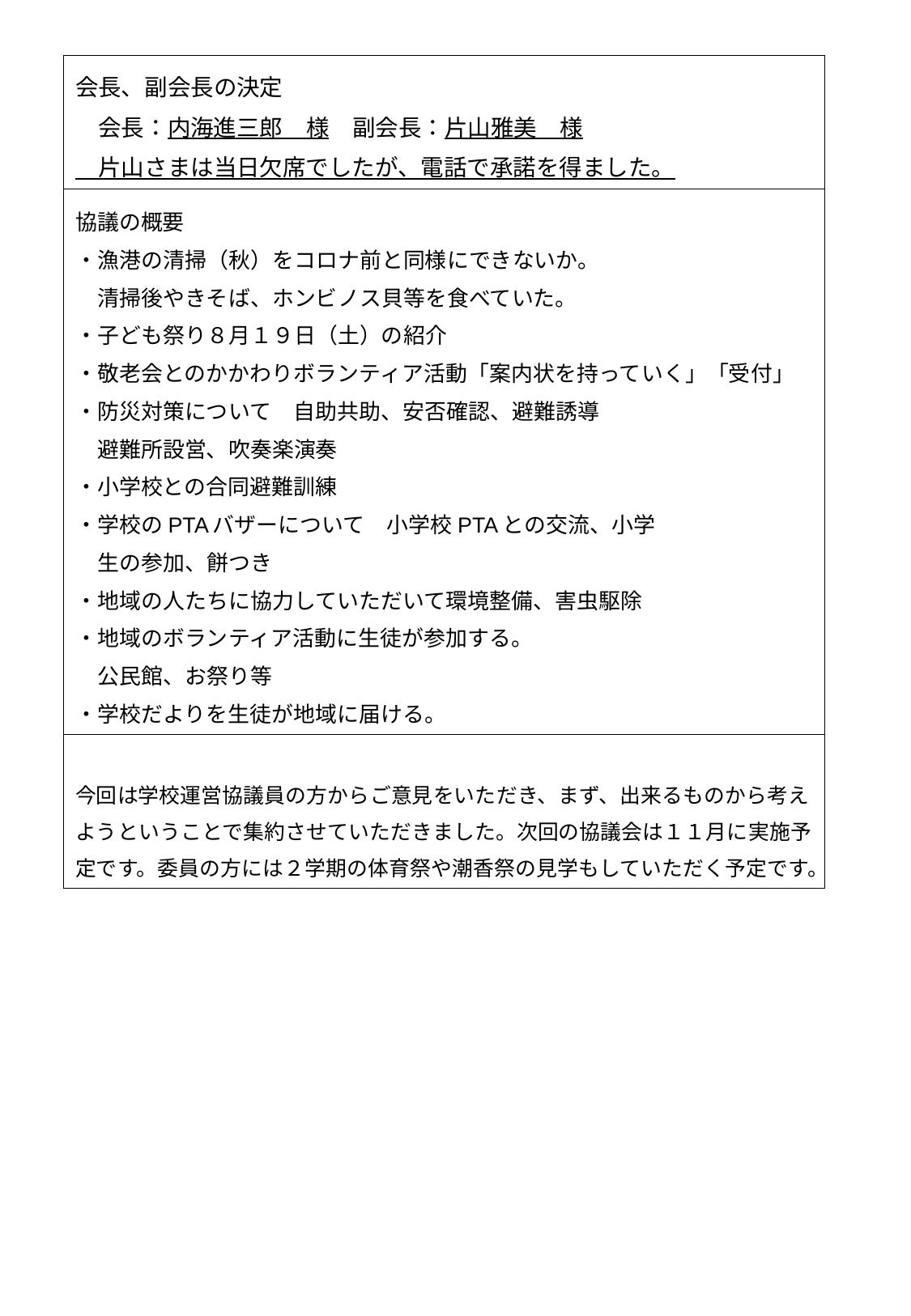

会長、副会長の決定
　会長：内海進三郎　様　副会長：片山雅美　様
　片山さまは当日欠席でしたが、電話で承諾を得ました。
協議の概要
・漁港の清掃（秋）をコロナ前と同様にできないか。
　清掃後やきそば、ホンビノス貝等を食べていた。
・子ども祭り８月１９日（土）の紹介
・敬老会とのかかわりボランティア活動「案内状を持っていく」「受付」
・防災対策について　自助共助、安否確認、避難誘導
　避難所設営、吹奏楽演奏
・小学校との合同避難訓練
・学校のPTAバザーについて　小学校PTAとの交流、小学
　生の参加、餅つき
・地域の人たちに協力していただいて環境整備、害虫駆除
・地域のボランティア活動に生徒が参加する。
　公民館、お祭り等
・学校だよりを生徒が地域に届ける。
今回は学校運営協議員の方からご意見をいただき、まず、出来るものから考えようということで集約させていただきました。次回の協議会は１１月に実施予定です。委員の方には２学期の体育祭や潮香祭の見学もしていただく予定です。